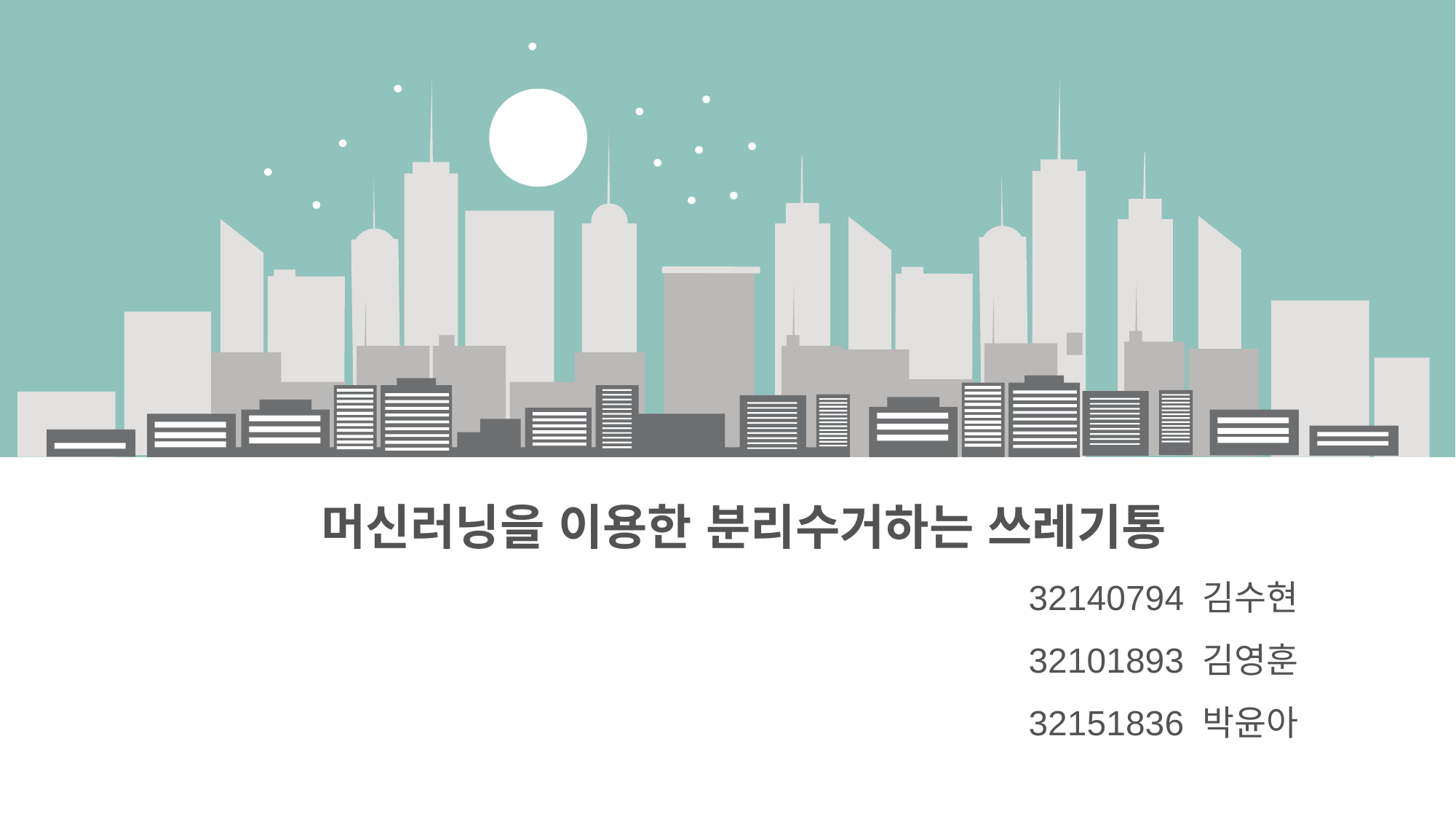

머신러닝을 이용한 분리수거하는 쓰레기통
32140794 김수현
32101893 김영훈
32151836 박윤아